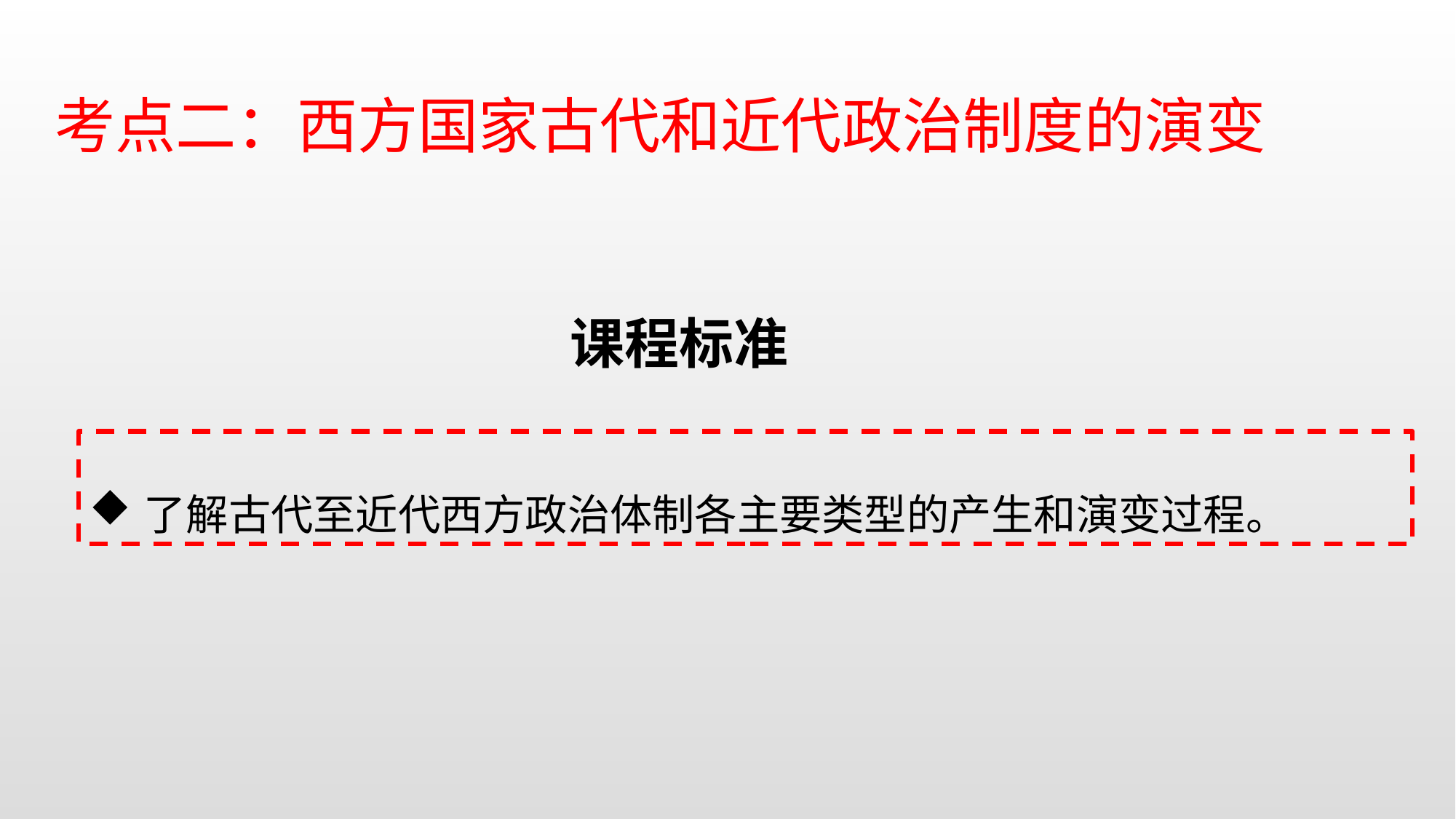

考点二：西方国家古代和近代政治制度的演变
课程标准
了解古代至近代西方政治体制各主要类型的产生和演变过程。